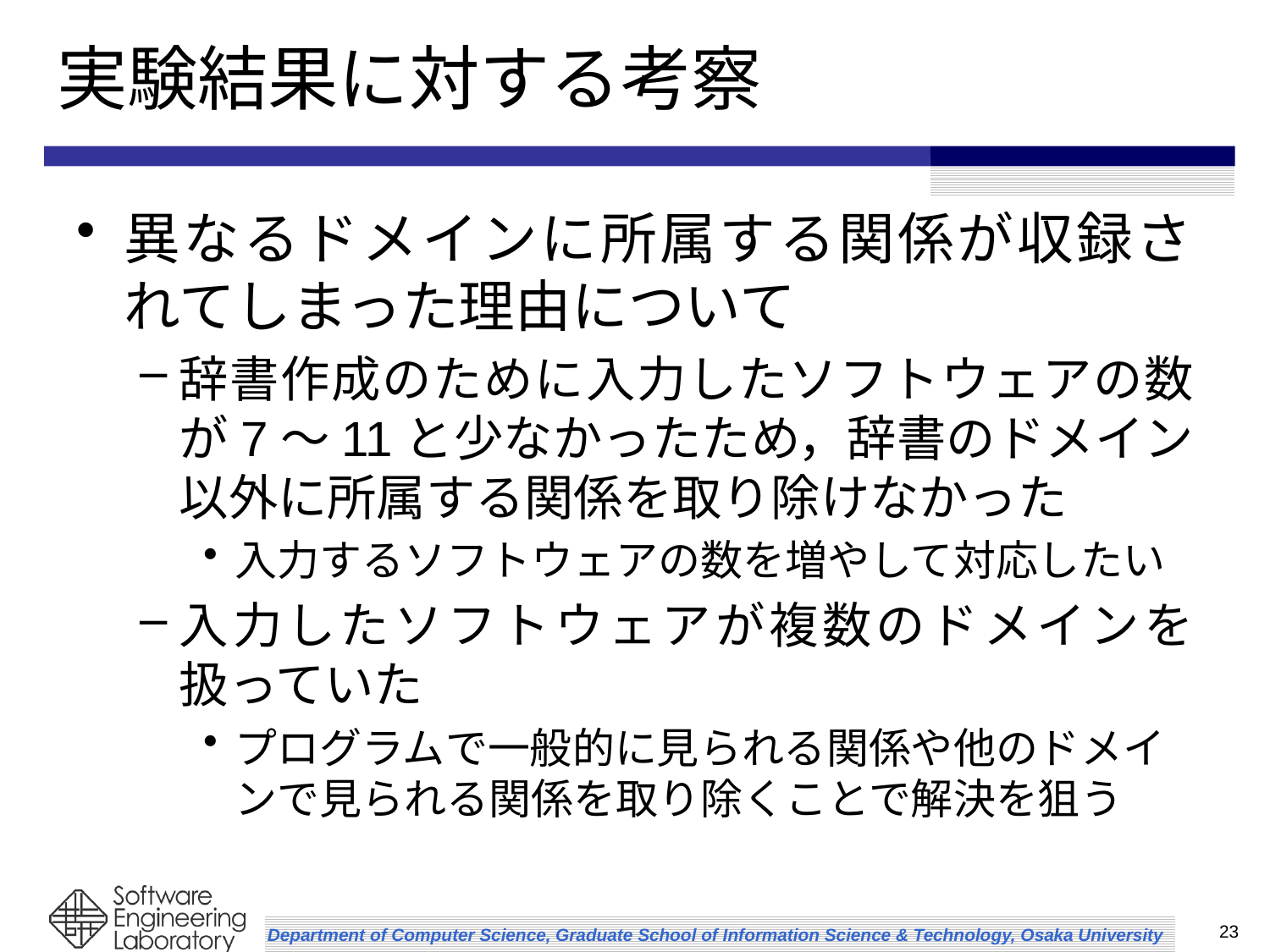

# 実験結果に対する考察
異なるドメインに所属する関係が収録されてしまった理由について
辞書作成のために入力したソフトウェアの数が7～11と少なかったため，辞書のドメイン以外に所属する関係を取り除けなかった
入力するソフトウェアの数を増やして対応したい
入力したソフトウェアが複数のドメインを扱っていた
プログラムで一般的に見られる関係や他のドメインで見られる関係を取り除くことで解決を狙う
23